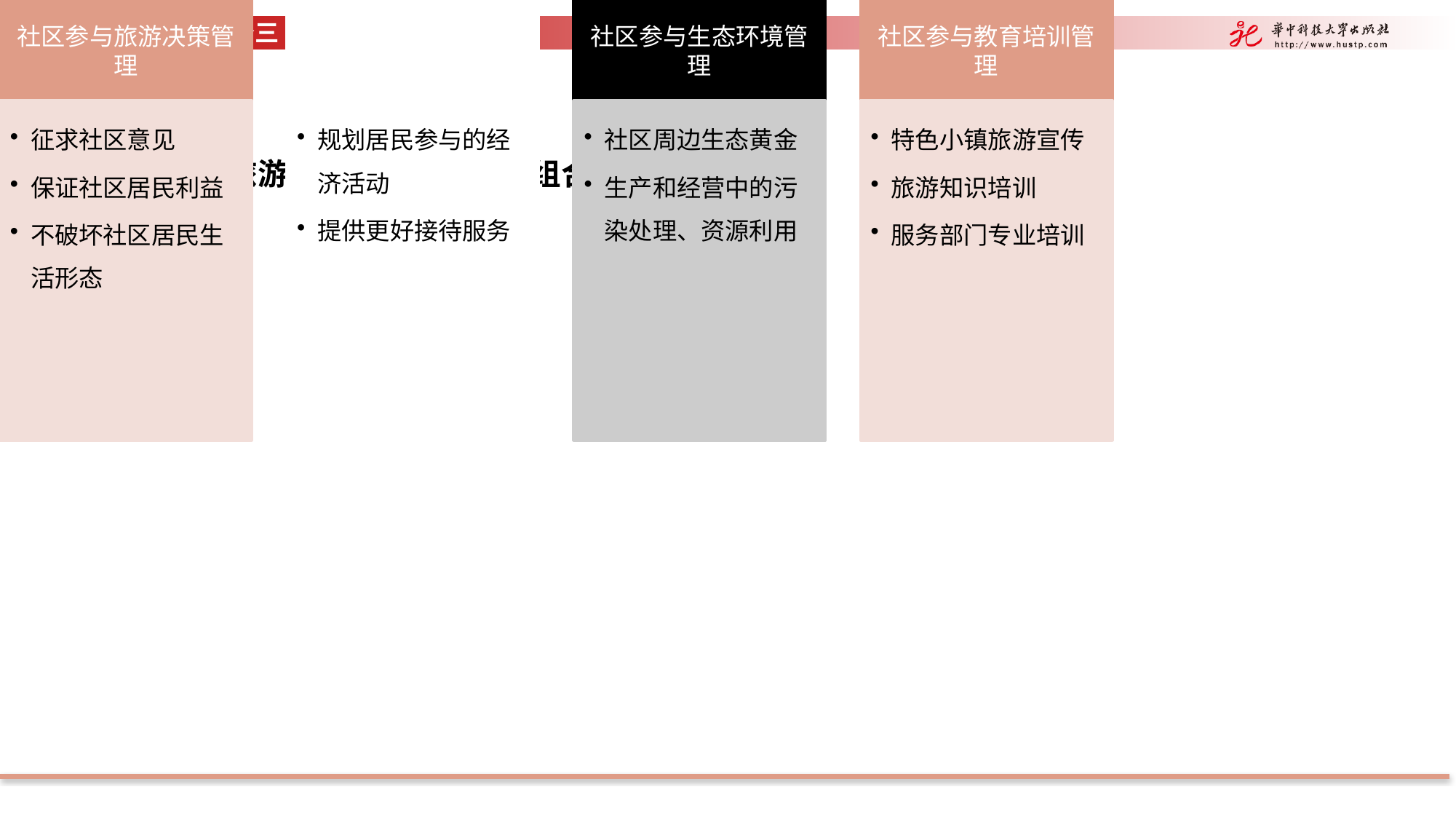

工作任务三    旅游网络营销
三、旅游企业网络营销策略组合
社区参与旅游决策管理
征求社区意见
保证社区居民利益
不破坏社区居民生活形态
社区参与经济活动管理
规划居民参与的经济活动
提供更好接待服务
社区参与生态环境管理
社区周边生态黄金
生产和经营中的污染处理、资源利用
社区参与教育培训管理
特色小镇旅游宣传
旅游知识培训
服务部门专业培训